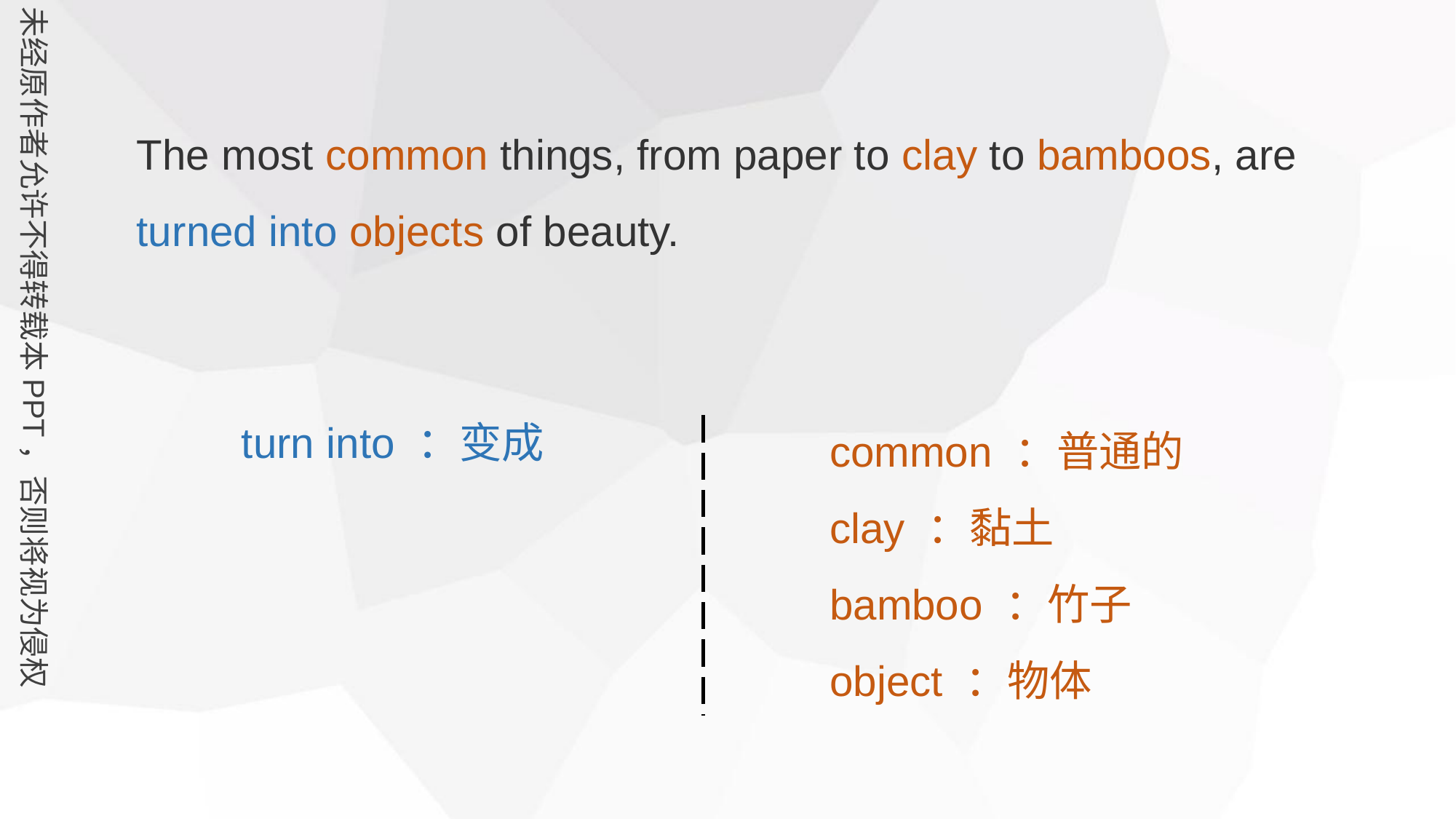

The most common things, from paper to clay to bamboos, are turned into objects of beauty.
common ：普通的
clay ：黏土
bamboo ：竹子
object ：物体
turn into ：变成